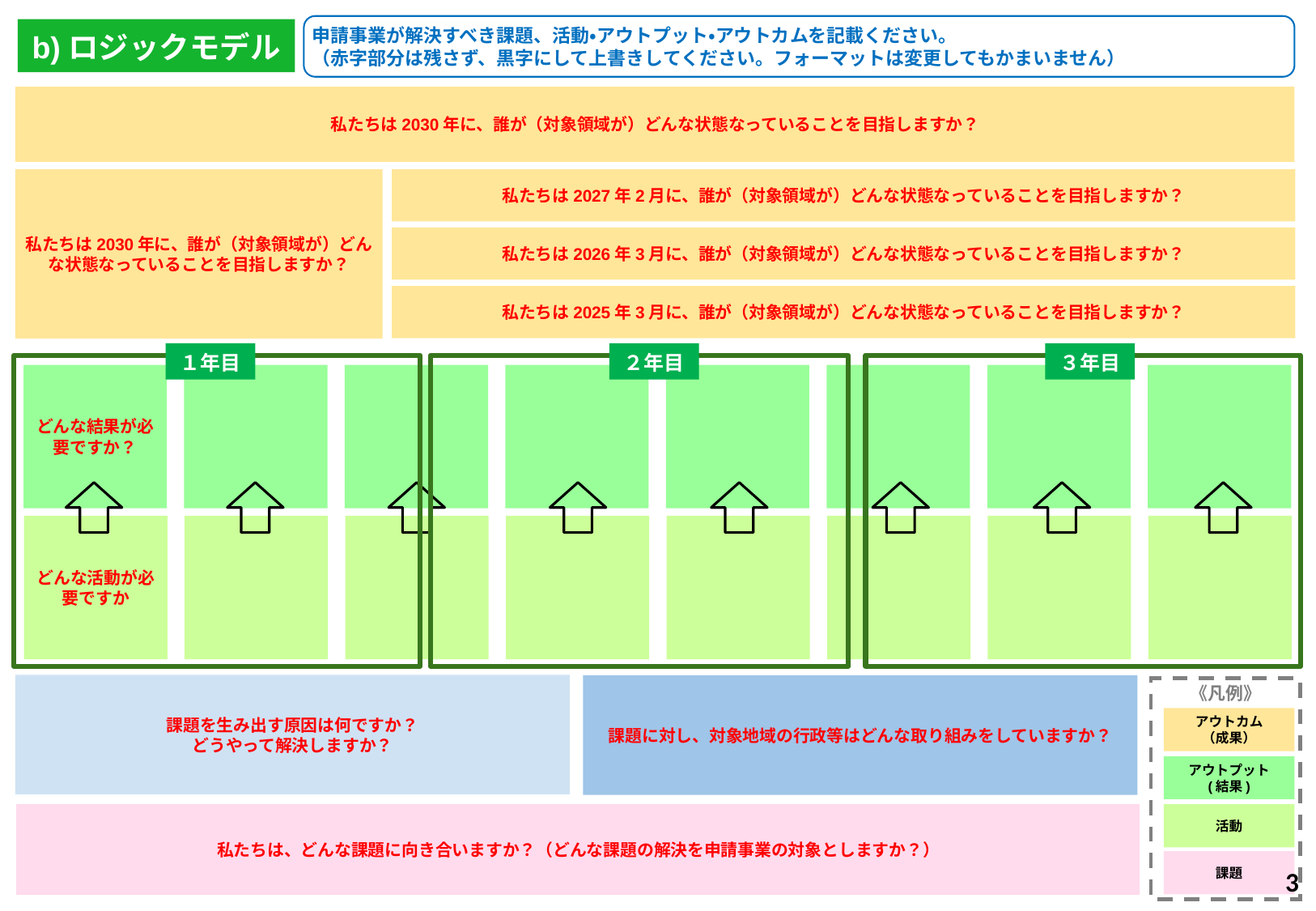

申請事業が解決すべき課題、活動・アウトプット・アウトカムを記載ください。
（赤字部分は残さず、黒字にして上書きしてください。フォーマットは変更してもかまいません）
b)ロジックモデル
私たちは2030年に、誰が（対象領域が）どんな状態なっていることを目指しますか？
私たちは2030年に、誰が（対象領域が）どんな状態なっていることを目指しますか？
私たちは2027年2月に、誰が（対象領域が）どんな状態なっていることを目指しますか？
私たちは2026年3月に、誰が（対象領域が）どんな状態なっていることを目指しますか？
私たちは2025年3月に、誰が（対象領域が）どんな状態なっていることを目指しますか？
１年目
２年目
３年目

どんな結果が必要ですか？

どんな活動が必要ですか

課題を生み出す原因は何ですか？
どうやって解決しますか？
課題に対し、対象地域の行政等はどんな取り組みをしていますか？
《凡例》
アウトカム
（成果）
アウトプット
(結果)
私たちは、どんな課題に向き合いますか？（どんな課題の解決を申請事業の対象としますか？）
活動
課題
3